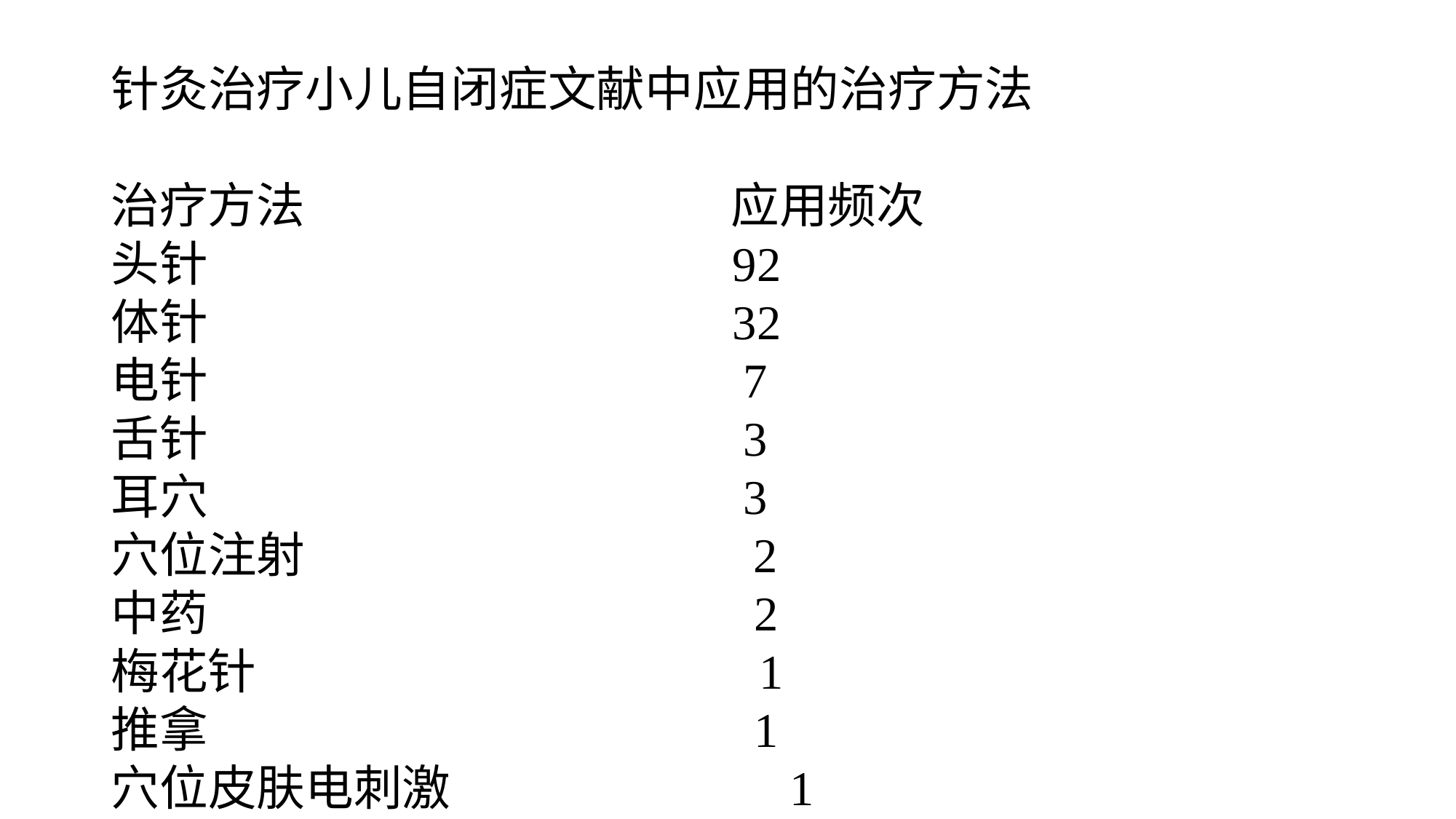

#
针灸治疗小儿自闭症文献中应用的治疗方法

治疗方法                                       应用频次
头针                                               92
体针                                               32
电针                                                7
舌针                                                3
耳穴                                                3
穴位注射                                        2
中药                                                 2
梅花针                                             1
推拿                                                 1
穴位皮肤电刺激                              1